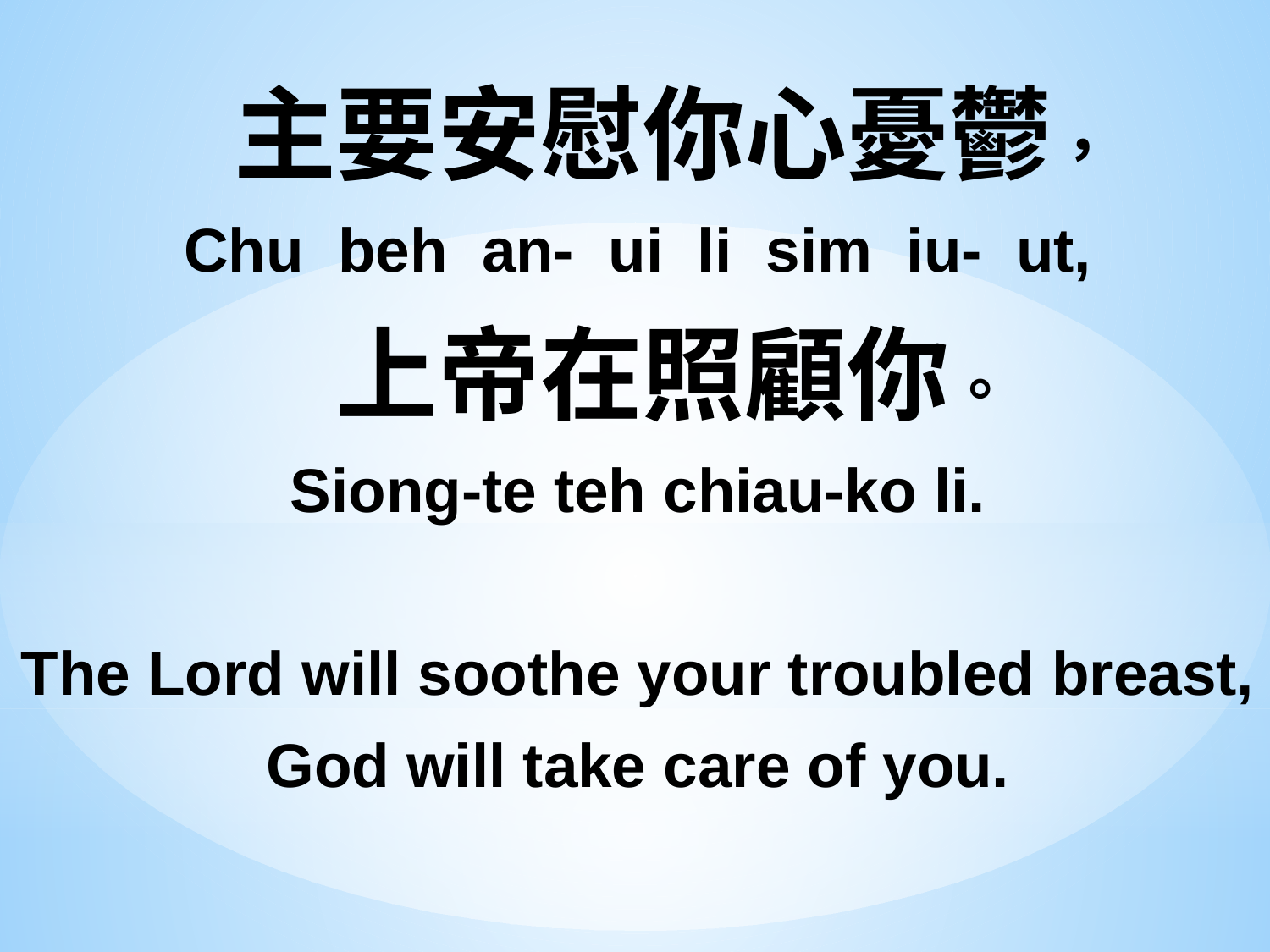

主要安慰你心憂鬱，
Chu  beh  an-  ui  li  sim  iu-  ut,
  上帝在照顧你。
Siong-te teh chiau-ko li.

The Lord will soothe your troubled breast,
God will take care of you.